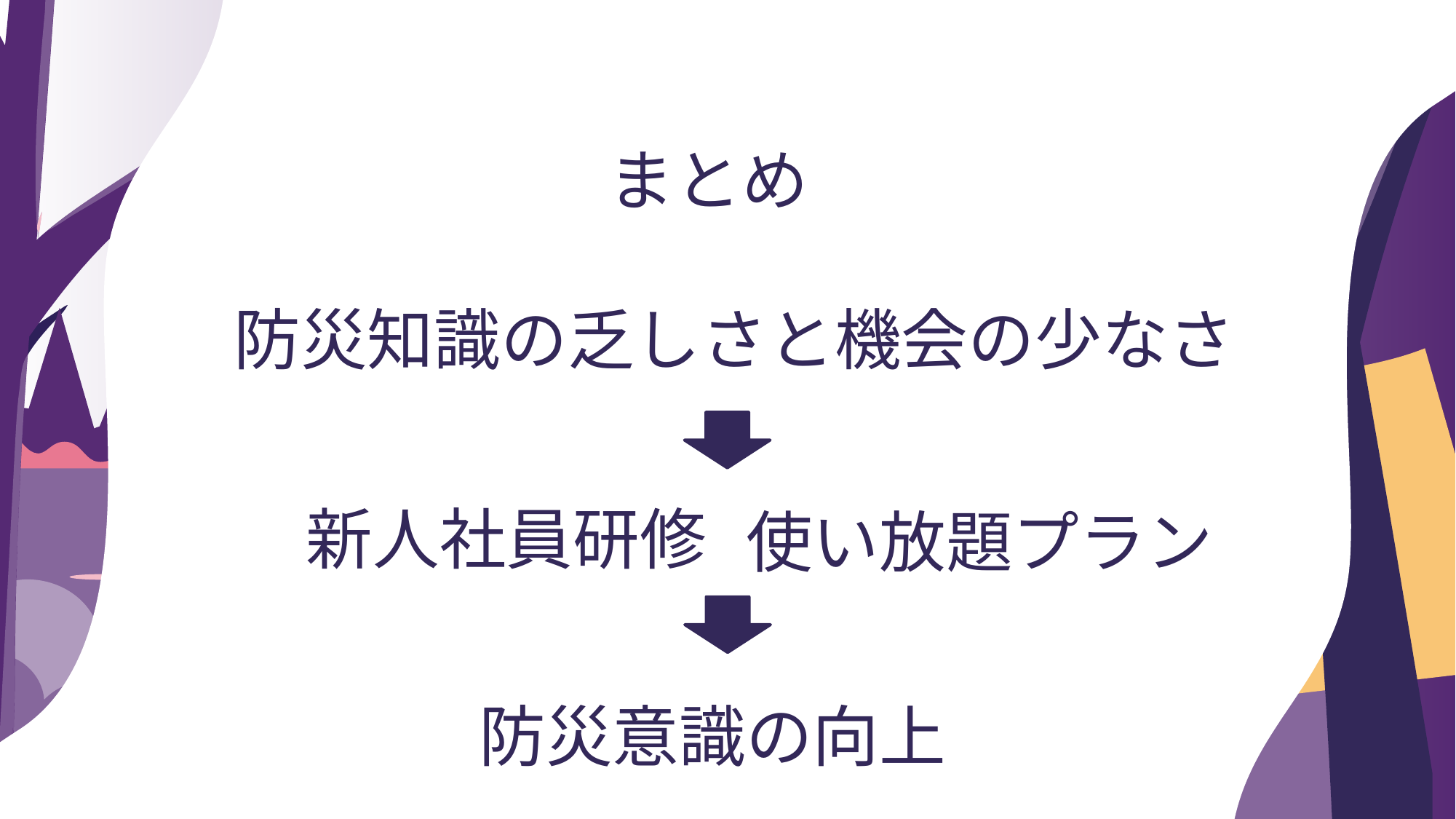

まとめ
防災知識の乏しさと機会の少なさ

新人社員研修
使い放題プラン

防災意識の向上